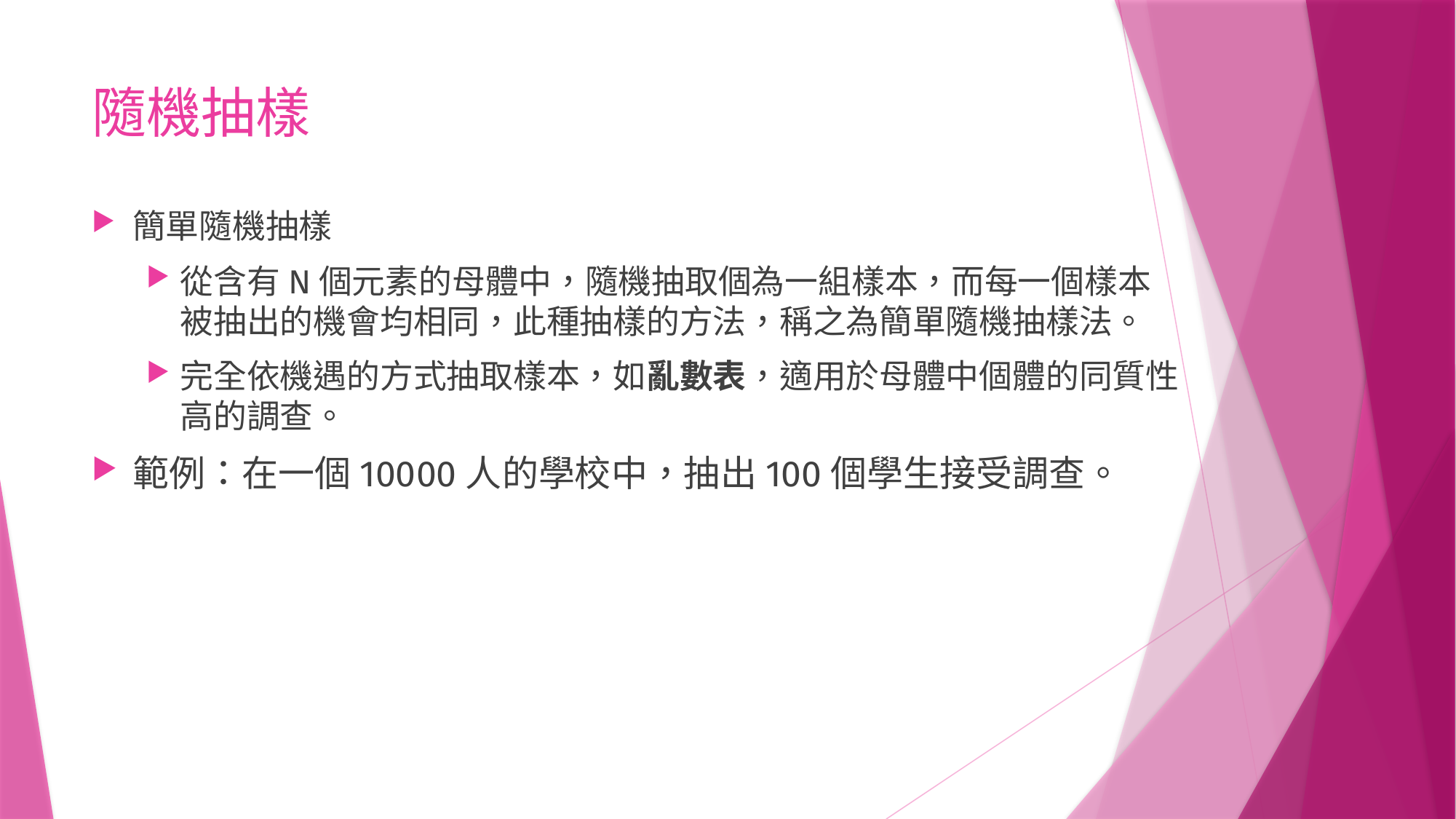

# 隨機抽樣
簡單隨機抽樣
從含有N個元素的母體中，隨機抽取個為一組樣本，而每一個樣本被抽出的機會均相同，此種抽樣的方法，稱之為簡單隨機抽樣法。
完全依機遇的方式抽取樣本，如亂數表，適用於母體中個體的同質性高的調查。
範例：在一個10000人的學校中，抽出100個學生接受調查。